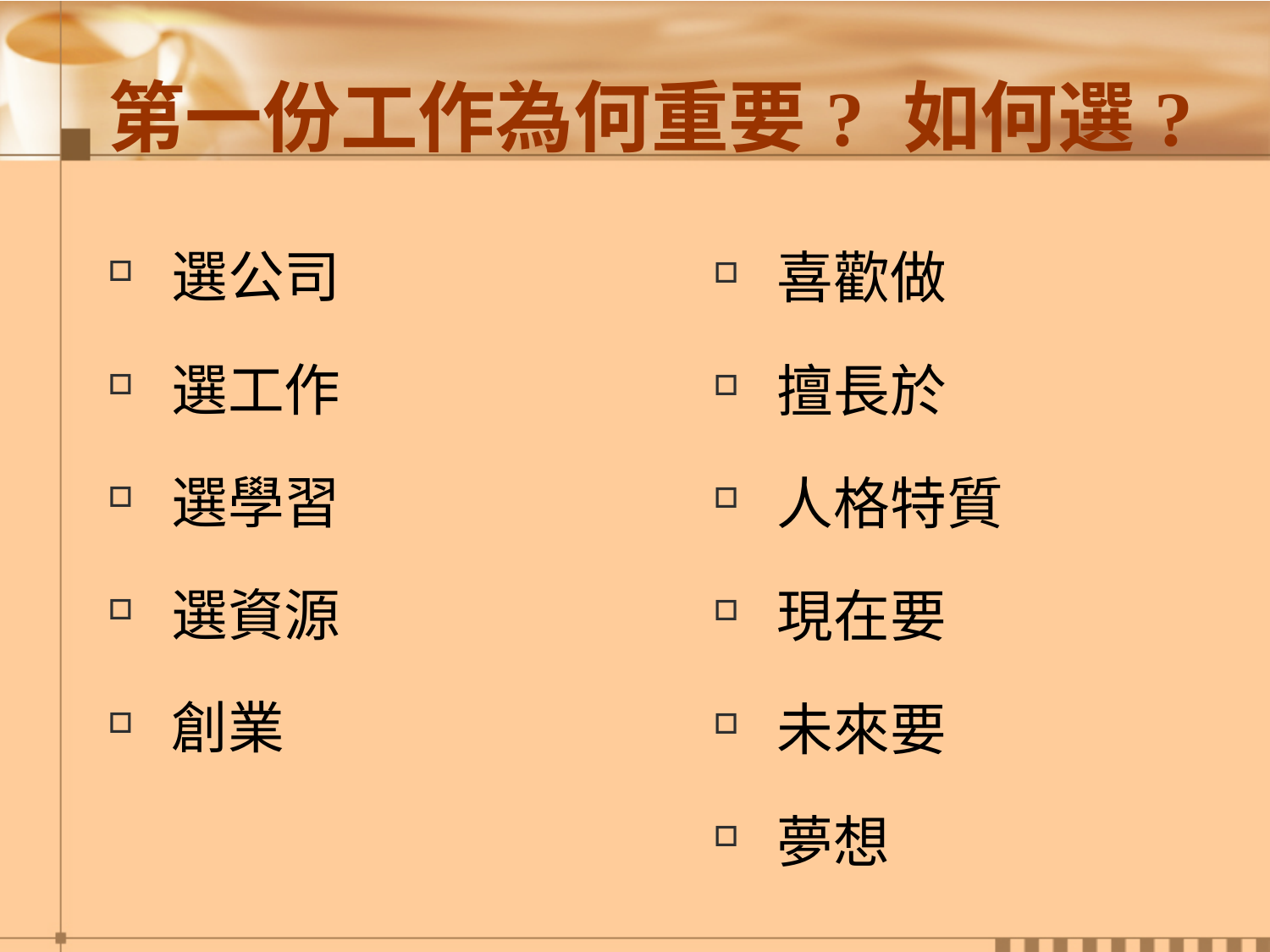

# 第一份工作為何重要? 如何選?
選公司
選工作
選學習
選資源
創業
喜歡做
擅長於
人格特質
現在要
未來要
夢想